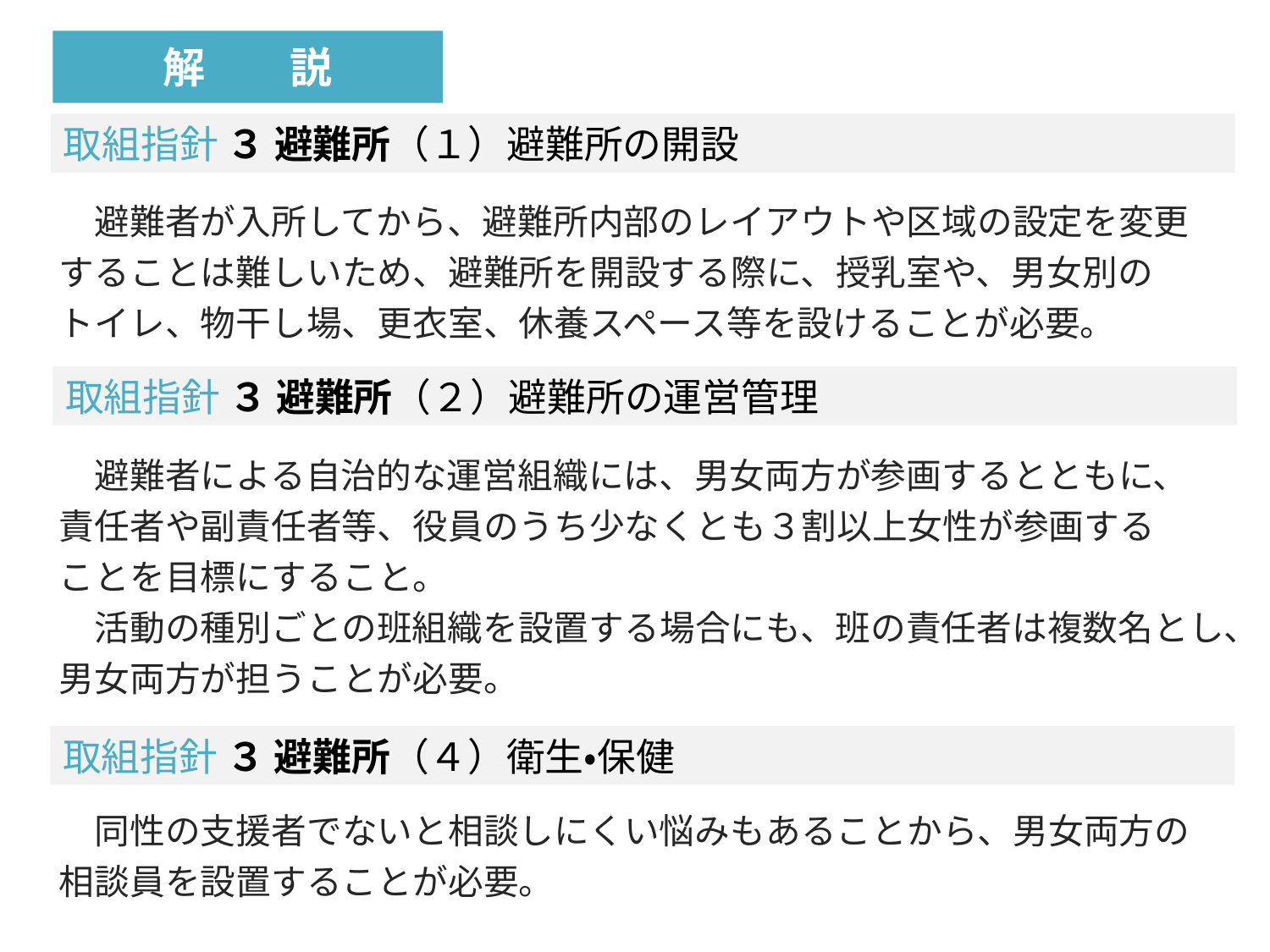

解　　説
取組指針 ３ 避難所（１）避難所の開設
　避難者が入所してから、避難所内部のレイアウトや区域の設定を変更
することは難しいため、避難所を開設する際に、授乳室や、男女別の
トイレ、物干し場、更衣室、休養スペース等を設けることが必要。

　避難者による自治的な運営組織には、男女両方が参画するとともに、
責任者や副責任者等、役員のうち少なくとも３割以上女性が参画する
ことを目標にすること。
　活動の種別ごとの班組織を設置する場合にも、班の責任者は複数名とし、男女両方が担うことが必要。

　同性の支援者でないと相談しにくい悩みもあることから、男女両方の
相談員を設置することが必要。
取組指針 ３ 避難所（２）避難所の運営管理
取組指針 ３ 避難所（４）衛生・保健